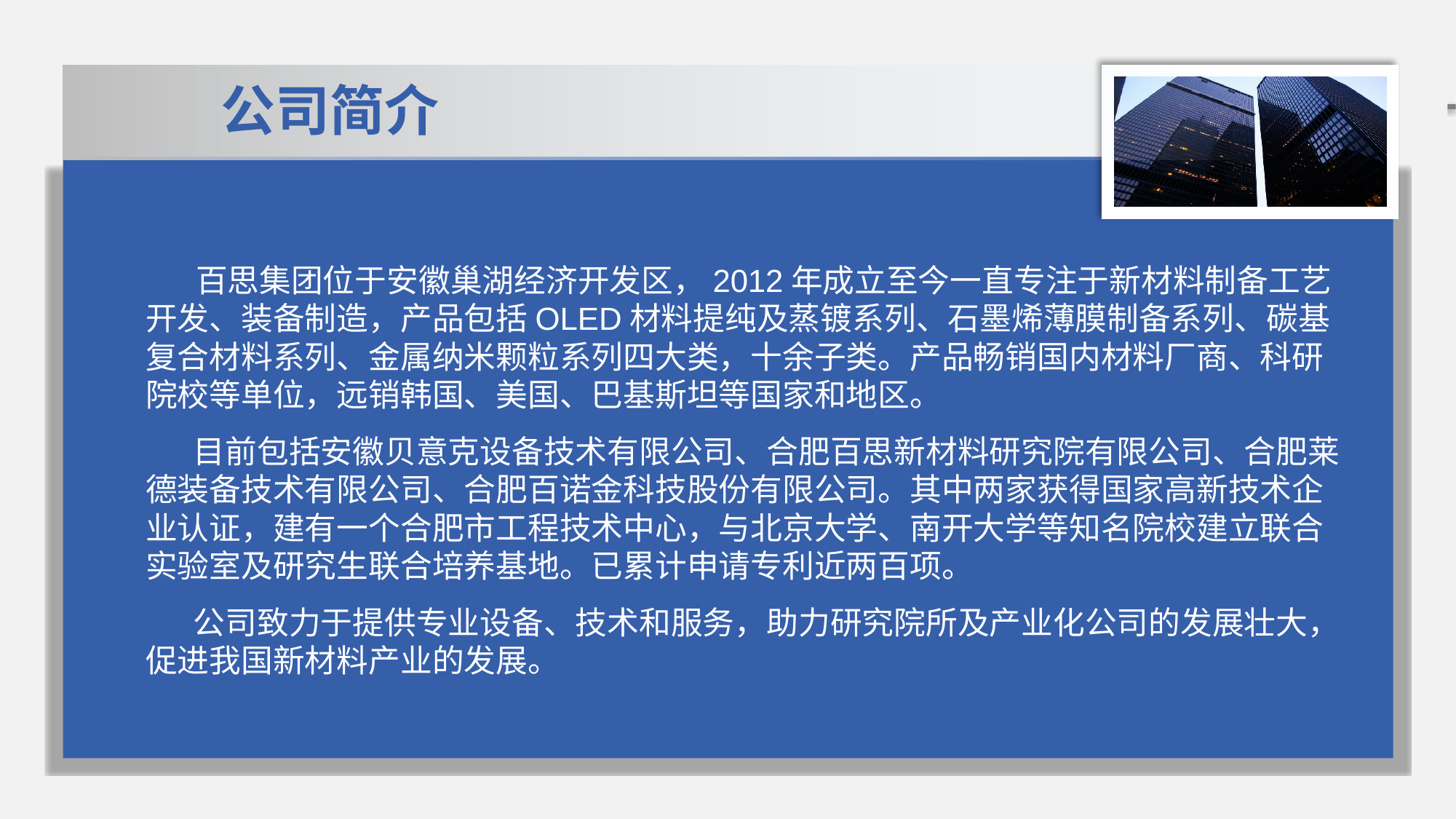

公司简介

      百思集团位于安徽巢湖经济开发区，2012年成立至今一直专注于新材料制备工艺开发、装备制造，产品包括OLED材料提纯及蒸镀系列、石墨烯薄膜制备系列、碳基复合材料系列、金属纳米颗粒系列四大类，十余子类。产品畅销国内材料厂商、科研院校等单位，远销韩国、美国、巴基斯坦等国家和地区。

      目前包括安徽贝意克设备技术有限公司、合肥百思新材料研究院有限公司、合肥莱德装备技术有限公司、合肥百诺金科技股份有限公司。其中两家获得国家高新技术企业认证，建有一个合肥市工程技术中心，与北京大学、南开大学等知名院校建立联合实验室及研究生联合培养基地。已累计申请专利近两百项。

      公司致力于提供专业设备、技术和服务，助力研究院所及产业化公司的发展壮大，促进我国新材料产业的发展。